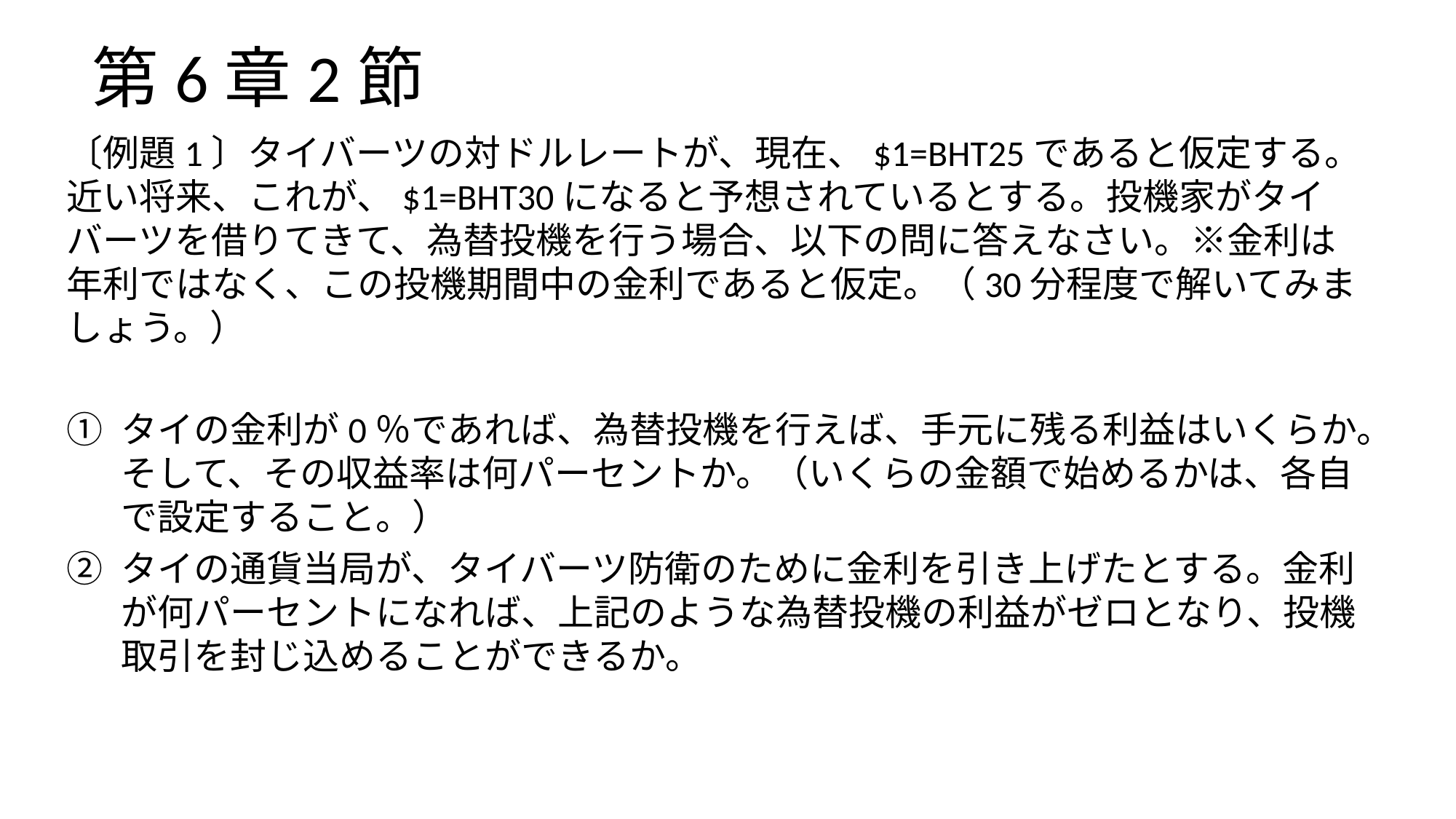

# 第6章2節
〔例題1〕タイバーツの対ドルレートが、現在、$1=BHT25であると仮定する。近い将来、これが、$1=BHT30になると予想されているとする。投機家がタイバーツを借りてきて、為替投機を行う場合、以下の問に答えなさい。※金利は年利ではなく、この投機期間中の金利であると仮定。（30分程度で解いてみましょう。）

タイの金利が0％であれば、為替投機を行えば、手元に残る利益はいくらか。そして、その収益率は何パーセントか。（いくらの金額で始めるかは、各自で設定すること。）
タイの通貨当局が、タイバーツ防衛のために金利を引き上げたとする。金利が何パーセントになれば、上記のような為替投機の利益がゼロとなり、投機取引を封じ込めることができるか。